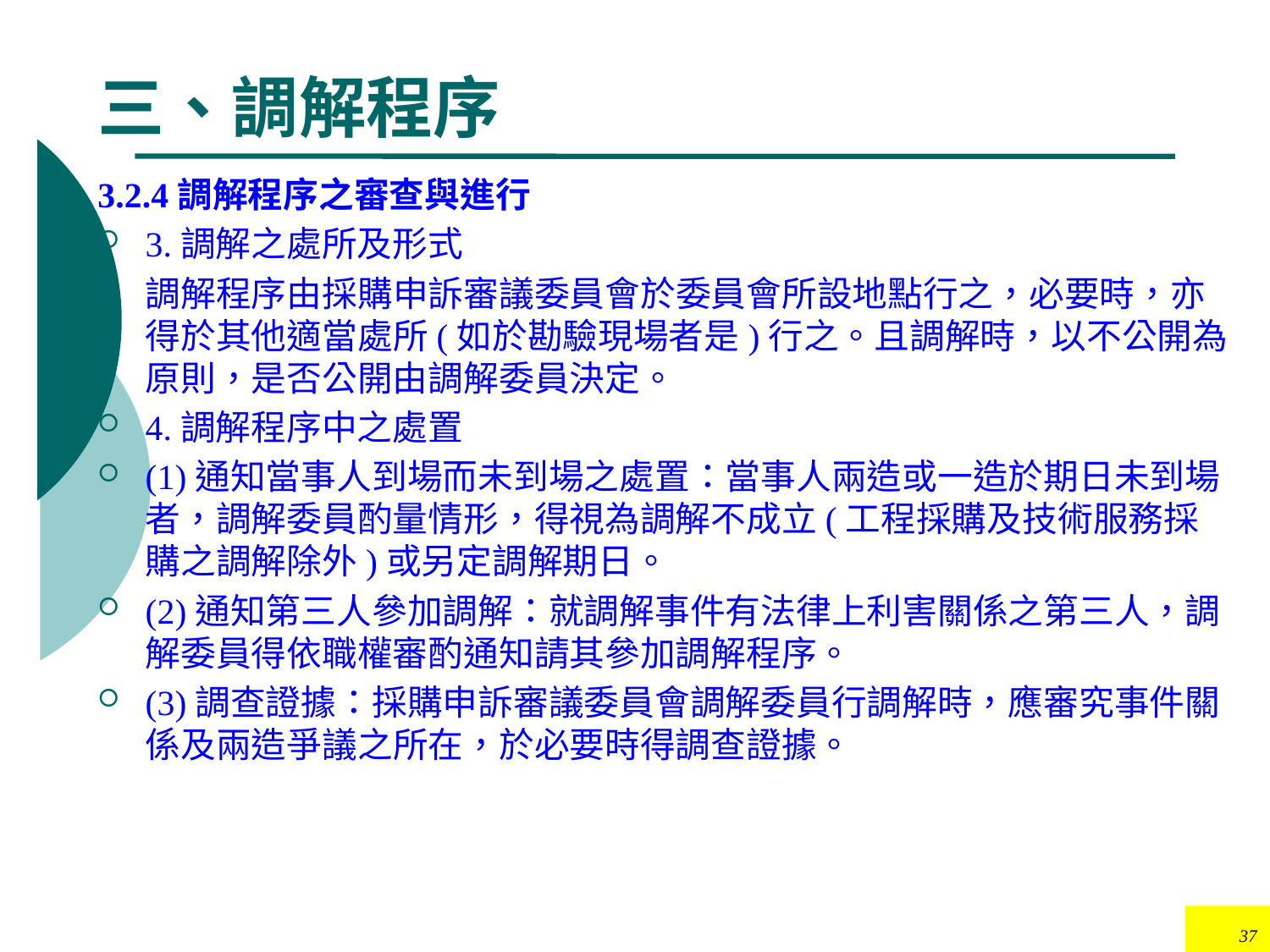

# 三、調解程序
3.2.4調解程序之審查與進行
3.調解之處所及形式
調解程序由採購申訴審議委員會於委員會所設地點行之，必要時，亦得於其他適當處所(如於勘驗現場者是)行之。且調解時，以不公開為原則，是否公開由調解委員決定。
4.調解程序中之處置
(1)通知當事人到場而未到場之處置：當事人兩造或一造於期日未到場者，調解委員酌量情形，得視為調解不成立(工程採購及技術服務採購之調解除外)或另定調解期日。
(2)通知第三人參加調解：就調解事件有法律上利害關係之第三人，調解委員得依職權審酌通知請其參加調解程序。
(3)調查證據：採購申訴審議委員會調解委員行調解時，應審究事件關係及兩造爭議之所在，於必要時得調查證據。
37